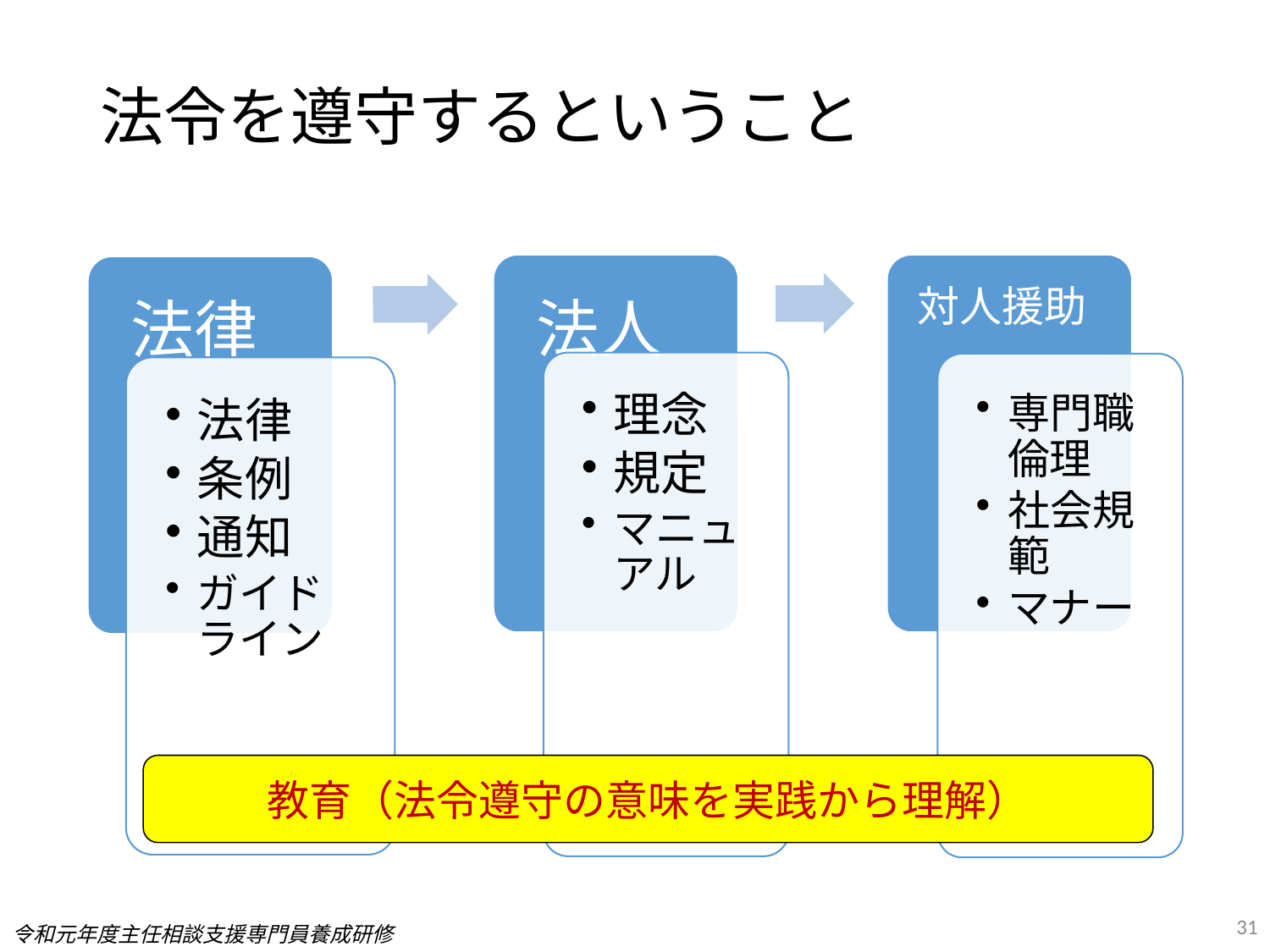

# 法令を遵守するということ
法律
法律
条例
通知
ガイドライン

法人
理念
規定
マニュアル

対人援助
専門職倫理
社会規範
マナー
教育（法令遵守の意味を実践から理解）
31
令和元年度主任相談支援専門員養成研修